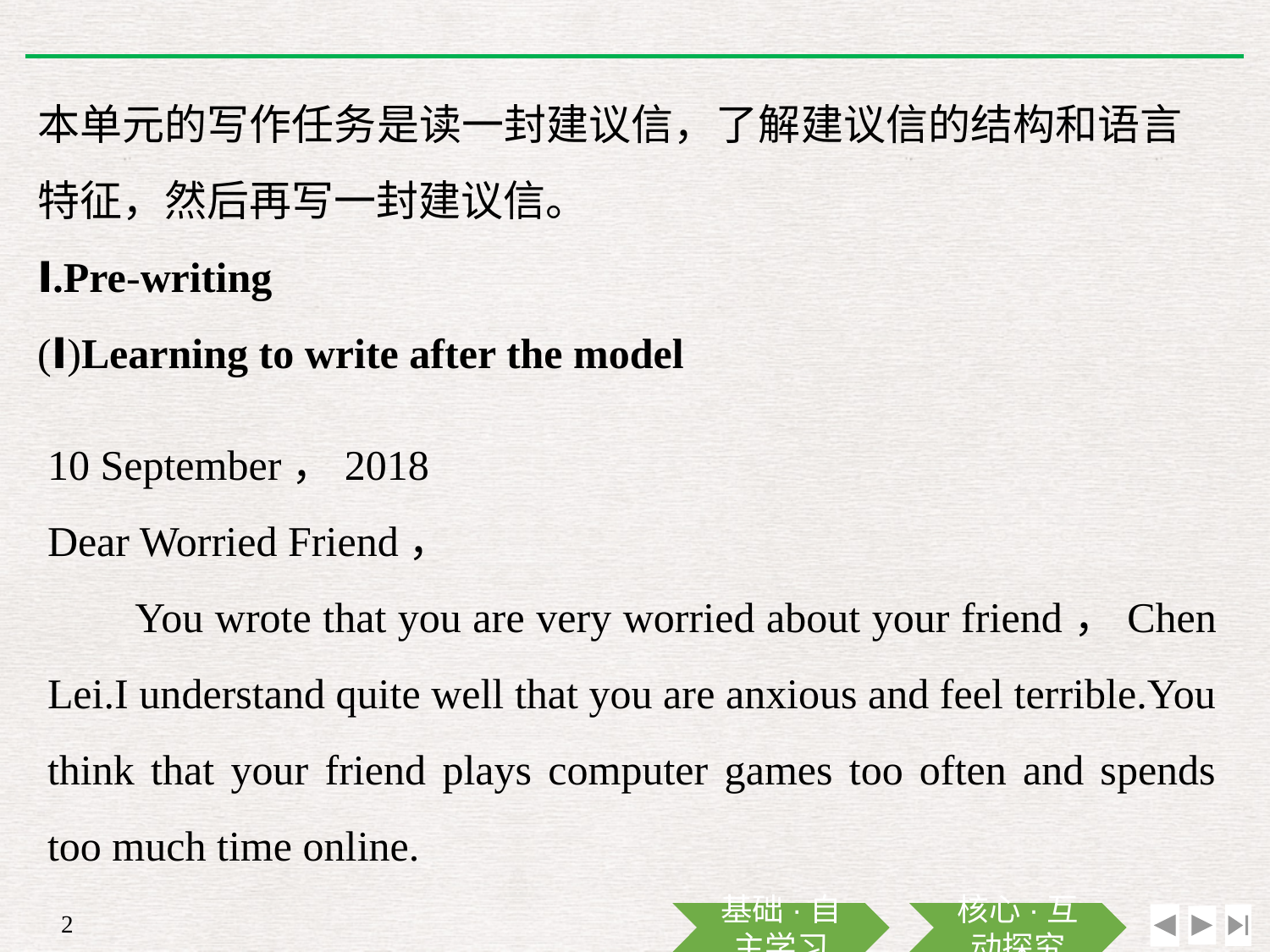

本单元的写作任务是读一封建议信，了解建议信的结构和语言特征，然后再写一封建议信。
Ⅰ.Pre-writing
(Ⅰ)Learning to write after the model
10 September，2018
Dear Worried Friend，
You wrote that you are very worried about your friend，Chen Lei.I understand quite well that you are anxious and feel terrible.You think that your friend plays computer games too often and spends too much time online.